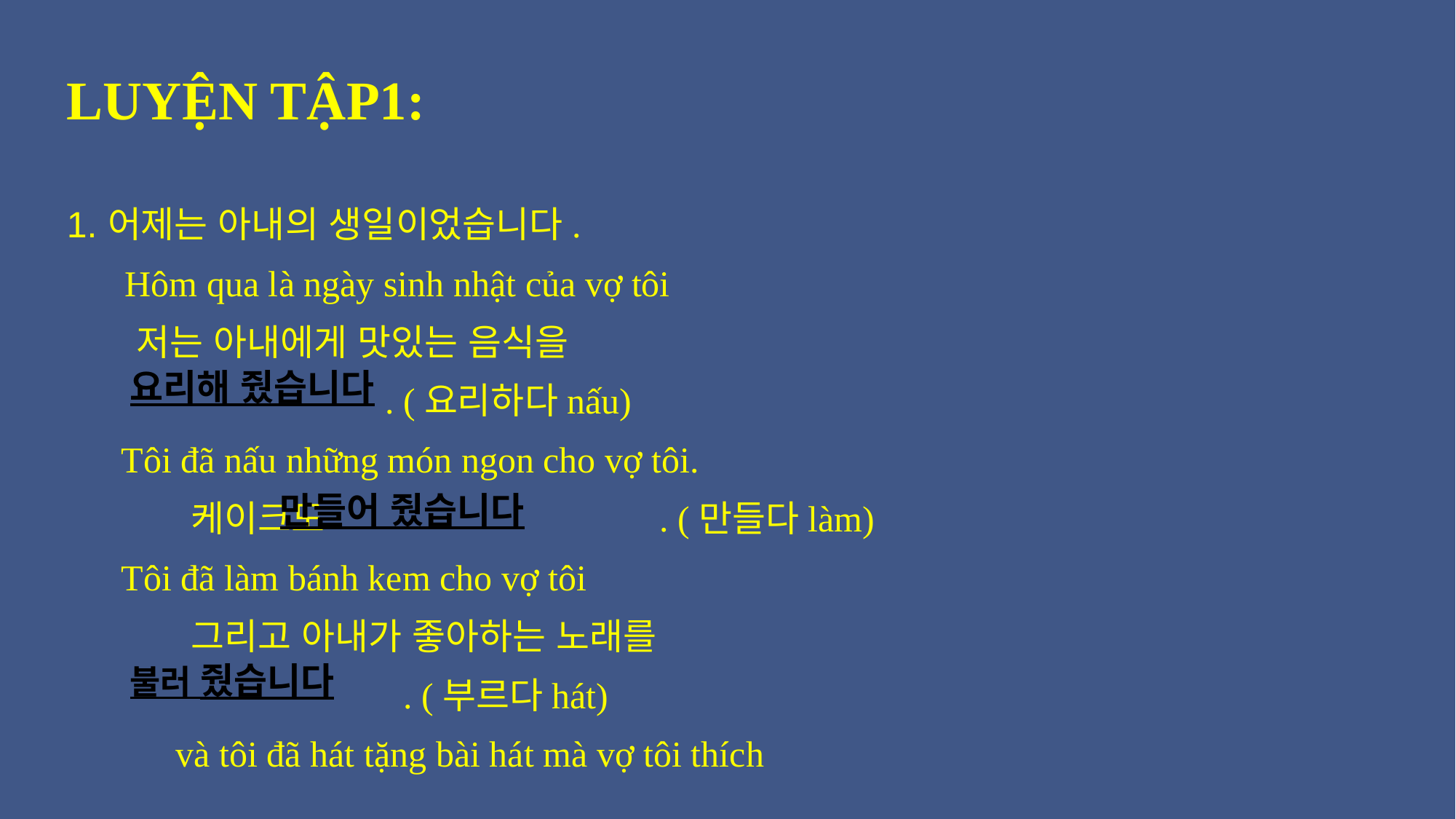

LUYỆN TẬP1:

어제는 아내의 생일이었습니다.
Hôm qua là ngày sinh nhật của vợ tôi
      저는 아내에게 맛있는 음식을
                                   . (요리하다nấu)
Tôi đã nấu những món ngon cho vợ tôi.
      케이크도                                . (만들다làm)
Tôi đã làm bánh kem cho vợ tôi
      그리고 아내가 좋아하는 노래를
                               . (부르다hát)
      và tôi đã hát tặng bài hát mà vợ tôi thích
요리해 줬습니다
만들어 줬습니다
불러 줬습니다